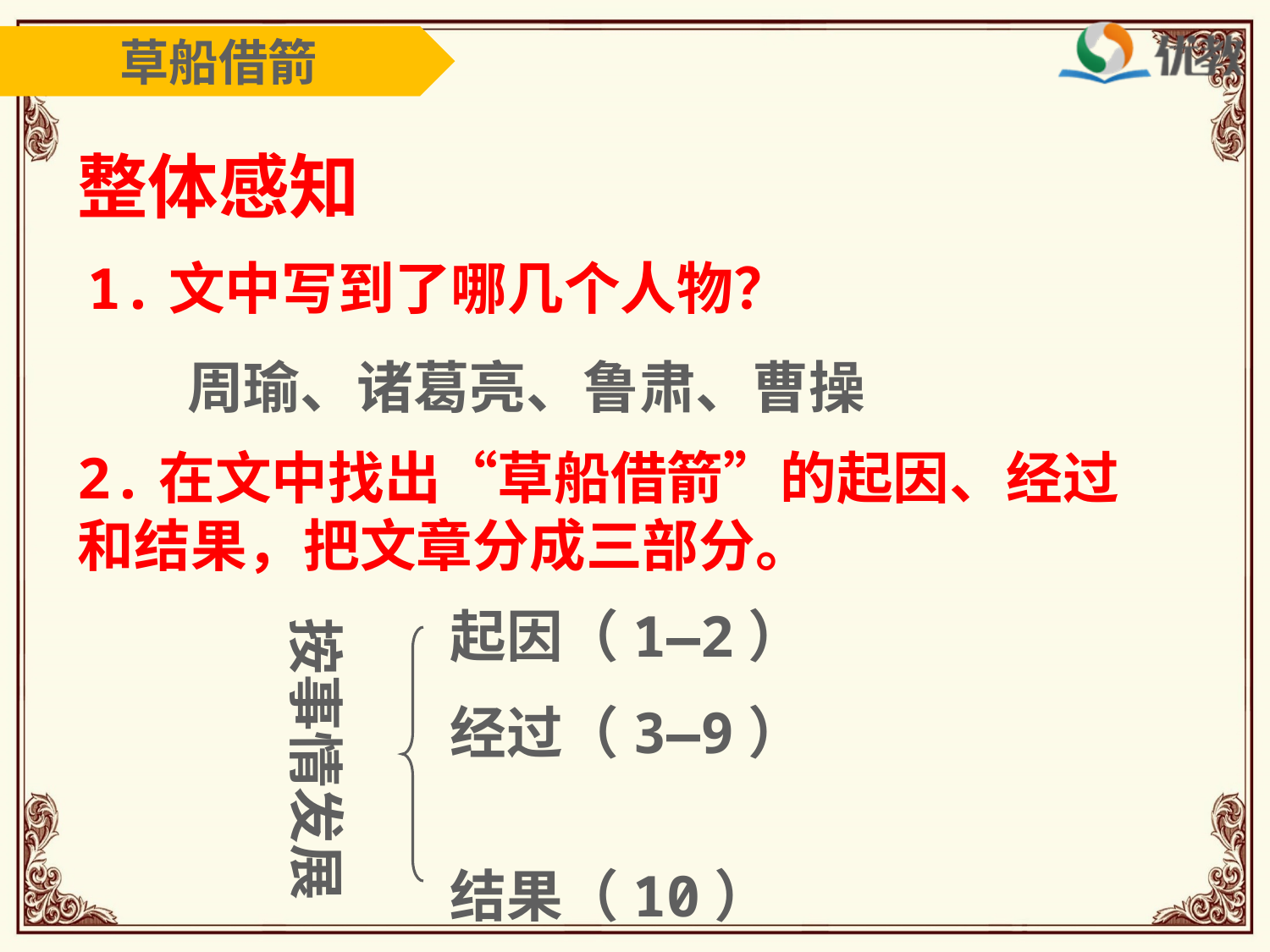

草船借箭
整体感知
1.文中写到了哪几个人物？
周瑜、诸葛亮、鲁肃、曹操
2.在文中找出“草船借箭”的起因、经过和结果，把文章分成三部分。
起因（1—2）
经过（3—9）
结果（10）
按事情发展